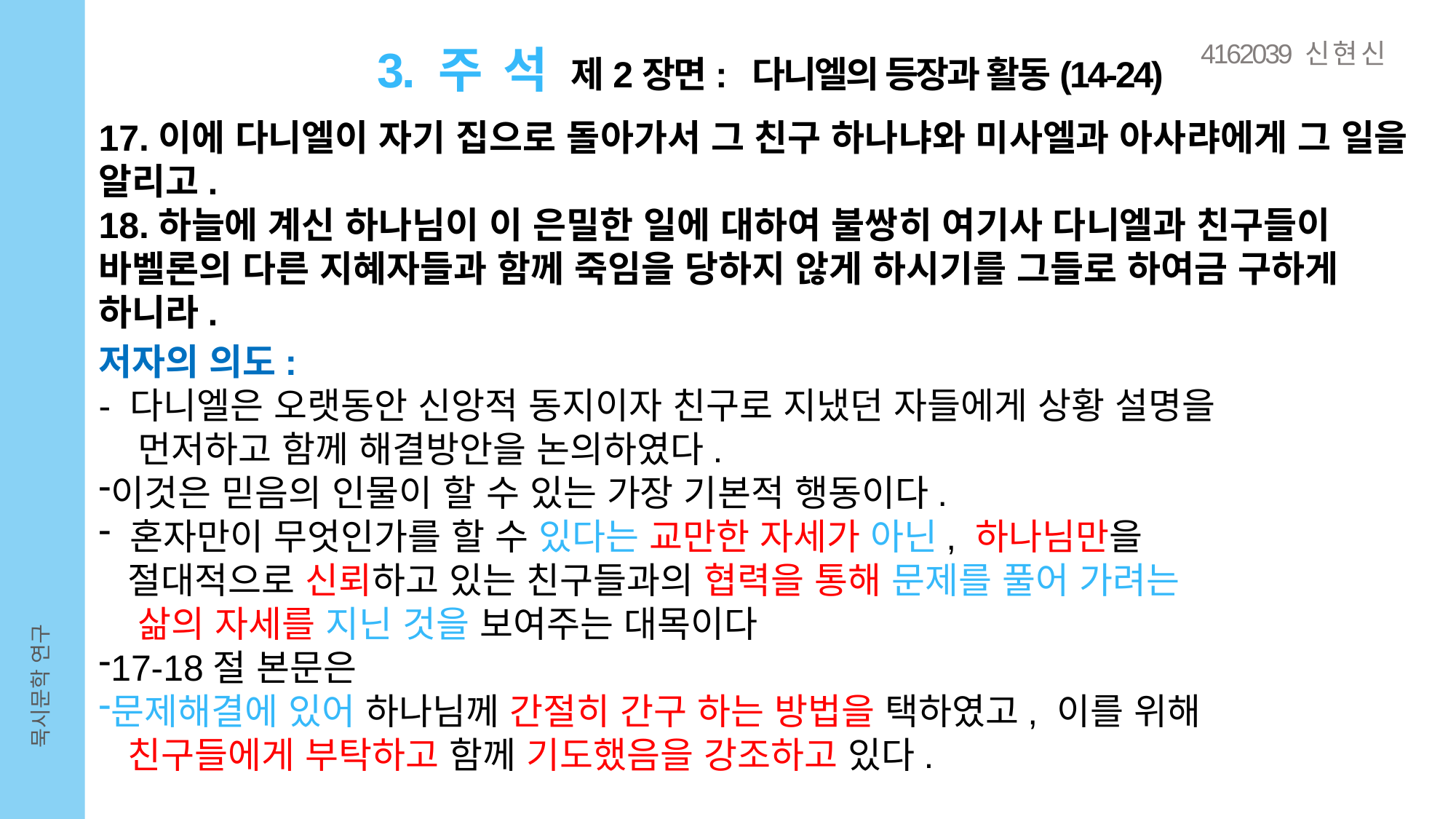

4162039 신 현 신
3. 주  석  제2장면:  다니엘의 등장과 활동(14-24)
17.이에 다니엘이 자기 집으로 돌아가서 그 친구 하나냐와 미사엘과 아사랴에게 그 일을 알리고.
18.하늘에 계신 하나님이 이 은밀한 일에 대하여 불쌍히 여기사 다니엘과 친구들이 바벨론의 다른 지혜자들과 함께 죽임을 당하지 않게 하시기를 그들로 하여금 구하게 하니라.

저자의 의도:
- 다니엘은 오랫동안 신앙적 동지이자 친구로 지냈던 자들에게 상황 설명을
   먼저하고 함께 해결방안을 논의하였다.
이것은 믿음의 인물이 할 수 있는 가장 기본적 행동이다.
 혼자만이 무엇인가를 할 수 있다는 교만한 자세가 아닌, 하나님만을
  절대적으로 신뢰하고 있는 친구들과의 협력을 통해 문제를 풀어 가려는
   삶의 자세를 지닌 것을 보여주는 대목이다
17-18절 본문은
문제해결에 있어 하나님께 간절히 간구 하는 방법을 택하였고, 이를 위해
  친구들에게 부탁하고 함께 기도했음을 강조하고 있다.
묵시문학 연구